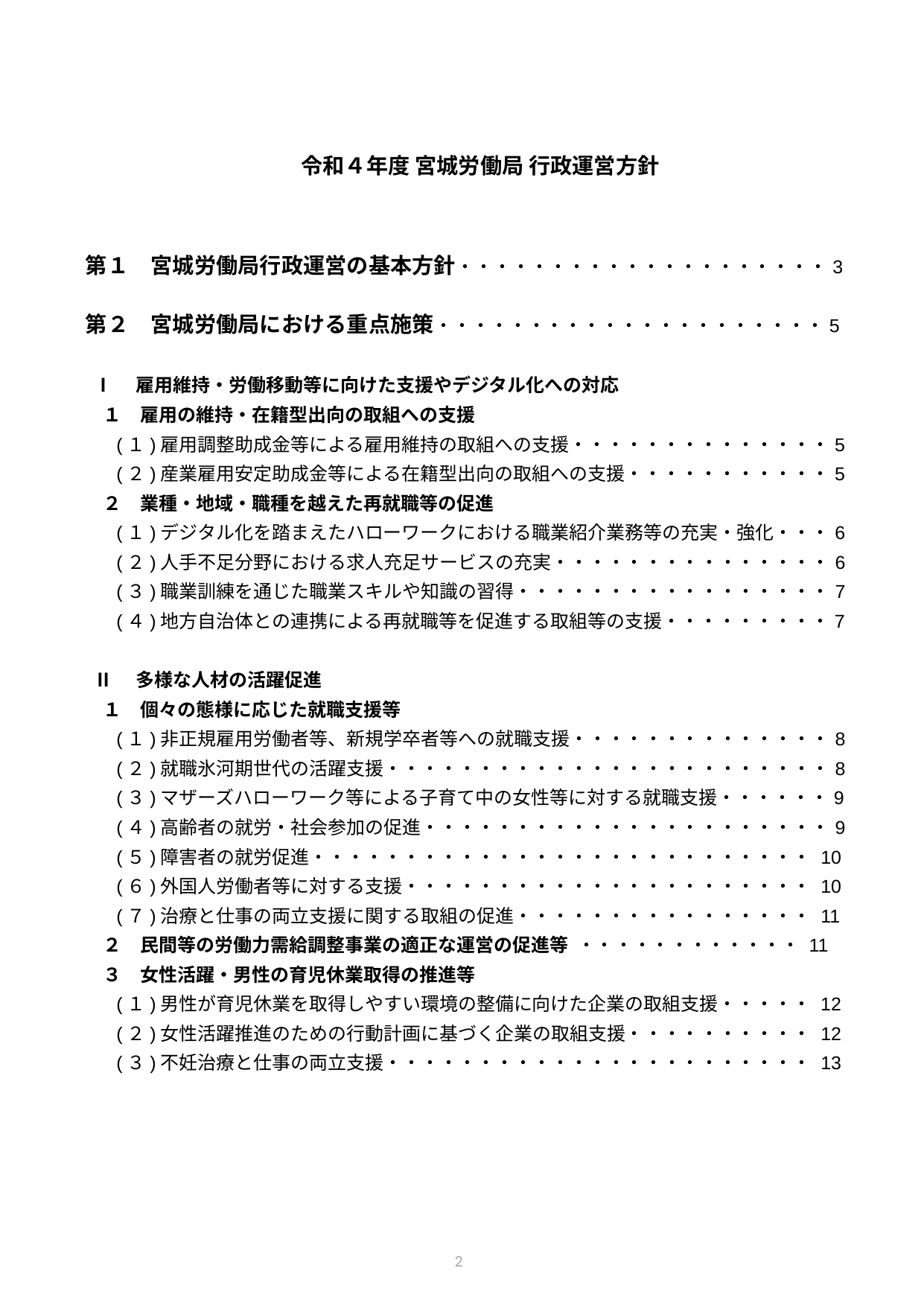

令和４年度 宮城労働局 行政運営方針

第１　宮城労働局行政運営の基本方針・・・・・・・・・・・・・・・・・・・・3

第２　宮城労働局における重点施策・・・・・・・・・・・・・・・・・・・・・5

Ⅰ　雇用維持・労働移動等に向けた支援やデジタル化への対応
１　雇用の維持・在籍型出向の取組への支援
(１)雇用調整助成金等による雇用維持の取組への支援・・・・・・・・・・・・・・5
(２)産業雇用安定助成金等による在籍型出向の取組への支援・・・・・・・・・・・5
２　業種・地域・職種を越えた再就職等の促進
(１)デジタル化を踏まえたハローワークにおける職業紹介業務等の充実・強化・・・6
(２)人手不足分野における求人充足サービスの充実・・・・・・・・・・・・・・・6
(３)職業訓練を通じた職業スキルや知識の習得・・・・・・・・・・・・・・・・・7
(４)地方自治体との連携による再就職等を促進する取組等の支援・・・・・・・・・7

Ⅱ　多様な人材の活躍促進
１　個々の態様に応じた就職支援等
(１)非正規雇用労働者等、新規学卒者等への就職支援・・・・・・・・・・・・・・8
(２)就職氷河期世代の活躍支援・・・・・・・・・・・・・・・・・・・・・・・・8
(３)マザーズハローワーク等による子育て中の女性等に対する就職支援・・・・・・9
(４)高齢者の就労・社会参加の促進・・・・・・・・・・・・・・・・・・・・・・9
(５)障害者の就労促進・・・・・・・・・・・・・・・・・・・・・・・・・・・ 10
(６)外国人労働者等に対する支援・・・・・・・・・・・・・・・・・・・・・・ 10
(７)治療と仕事の両立支援に関する取組の促進・・・・・・・・・・・・・・・・ 11
２　民間等の労働力需給調整事業の適正な運営の促進等  ・・・・・・・・・・・・ 11
３　女性活躍・男性の育児休業取得の推進等
(１)男性が育児休業を取得しやすい環境の整備に向けた企業の取組支援・・・・・ 12
(２)女性活躍推進のための行動計画に基づく企業の取組支援・・・・・・・・・・ 12
(３)不妊治療と仕事の両立支援・・・・・・・・・・・・・・・・・・・・・・・ 13

2